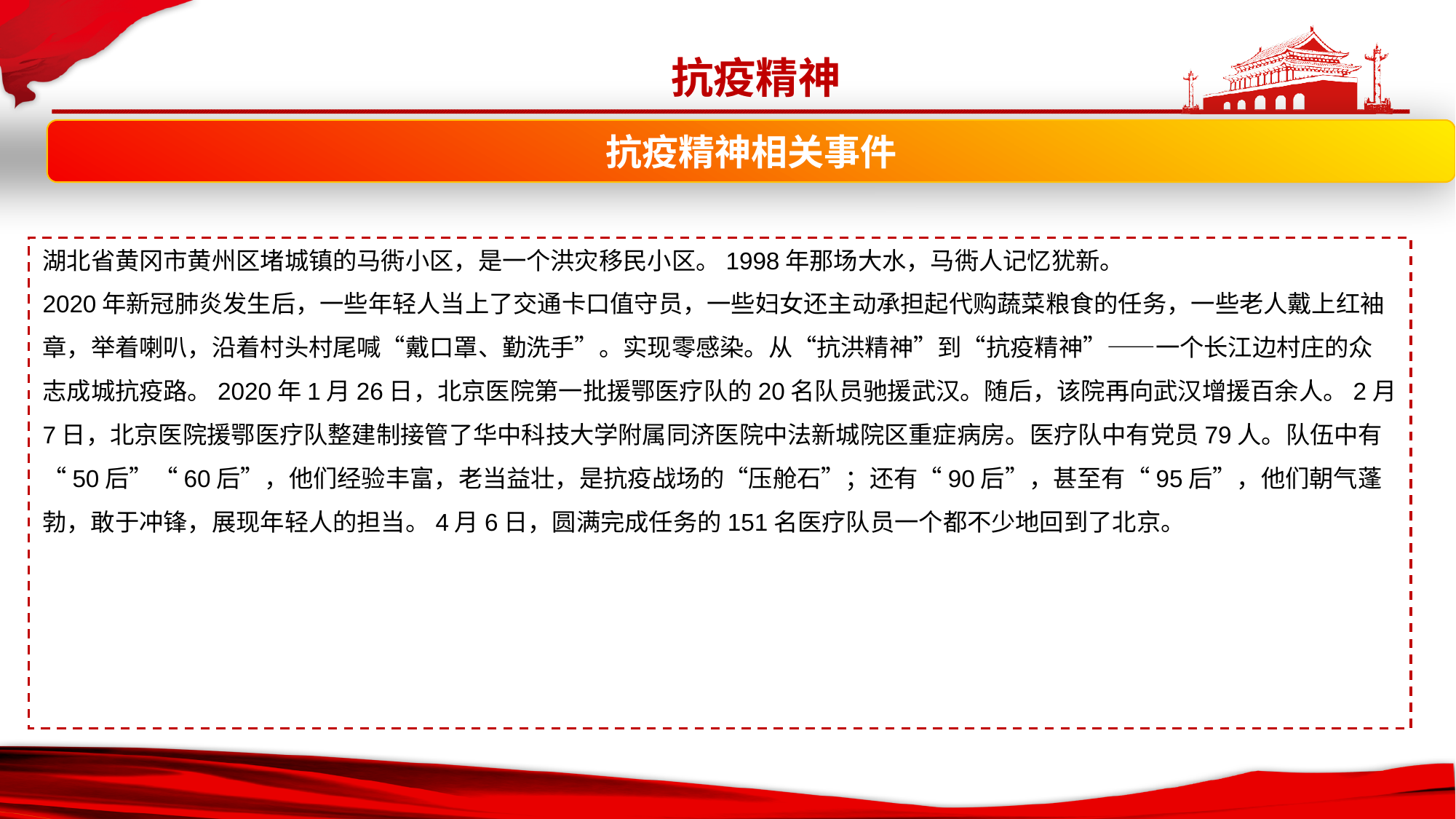

抗疫精神
抗疫精神相关事件
湖北省黄冈市黄州区堵城镇的马衖小区，是一个洪灾移民小区。1998年那场大水，马衖人记忆犹新。
2020年新冠肺炎发生后，一些年轻人当上了交通卡口值守员，一些妇女还主动承担起代购蔬菜粮食的任务，一些老人戴上红袖章，举着喇叭，沿着村头村尾喊“戴口罩、勤洗手”。实现零感染。从“抗洪精神”到“抗疫精神”——一个长江边村庄的众志成城抗疫路。2020年1月26日，北京医院第一批援鄂医疗队的20名队员驰援武汉。随后，该院再向武汉增援百余人。2月7日，北京医院援鄂医疗队整建制接管了华中科技大学附属同济医院中法新城院区重症病房。医疗队中有党员79人。队伍中有“50后”“60后”，他们经验丰富，老当益壮，是抗疫战场的“压舱石”；还有“90后”，甚至有“95后”，他们朝气蓬勃，敢于冲锋，展现年轻人的担当。4月6日，圆满完成任务的151名医疗队员一个都不少地回到了北京。